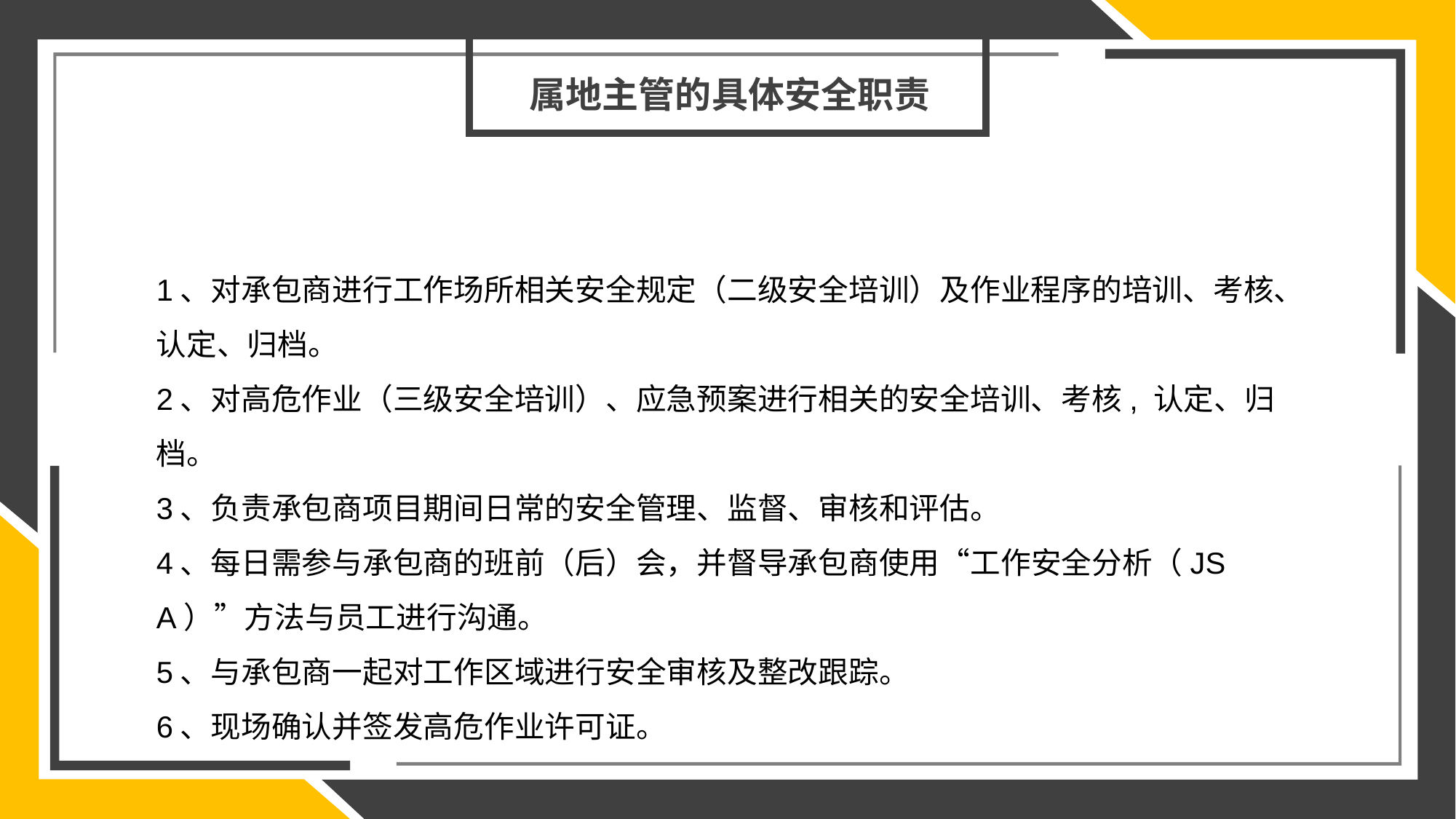

属地主管的具体安全职责
1、对承包商进行工作场所相关安全规定（二级安全培训）及作业程序的培训、考核、认定、归档。
2、对高危作业（三级安全培训）、应急预案进行相关的安全培训、考核, 认定、归档。
3、负责承包商项目期间日常的安全管理、监督、审核和评估。
4、每日需参与承包商的班前（后）会，并督导承包商使用“工作安全分析（JSA）”方法与员工进行沟通。
5、与承包商一起对工作区域进行安全审核及整改跟踪。
6、现场确认并签发高危作业许可证。